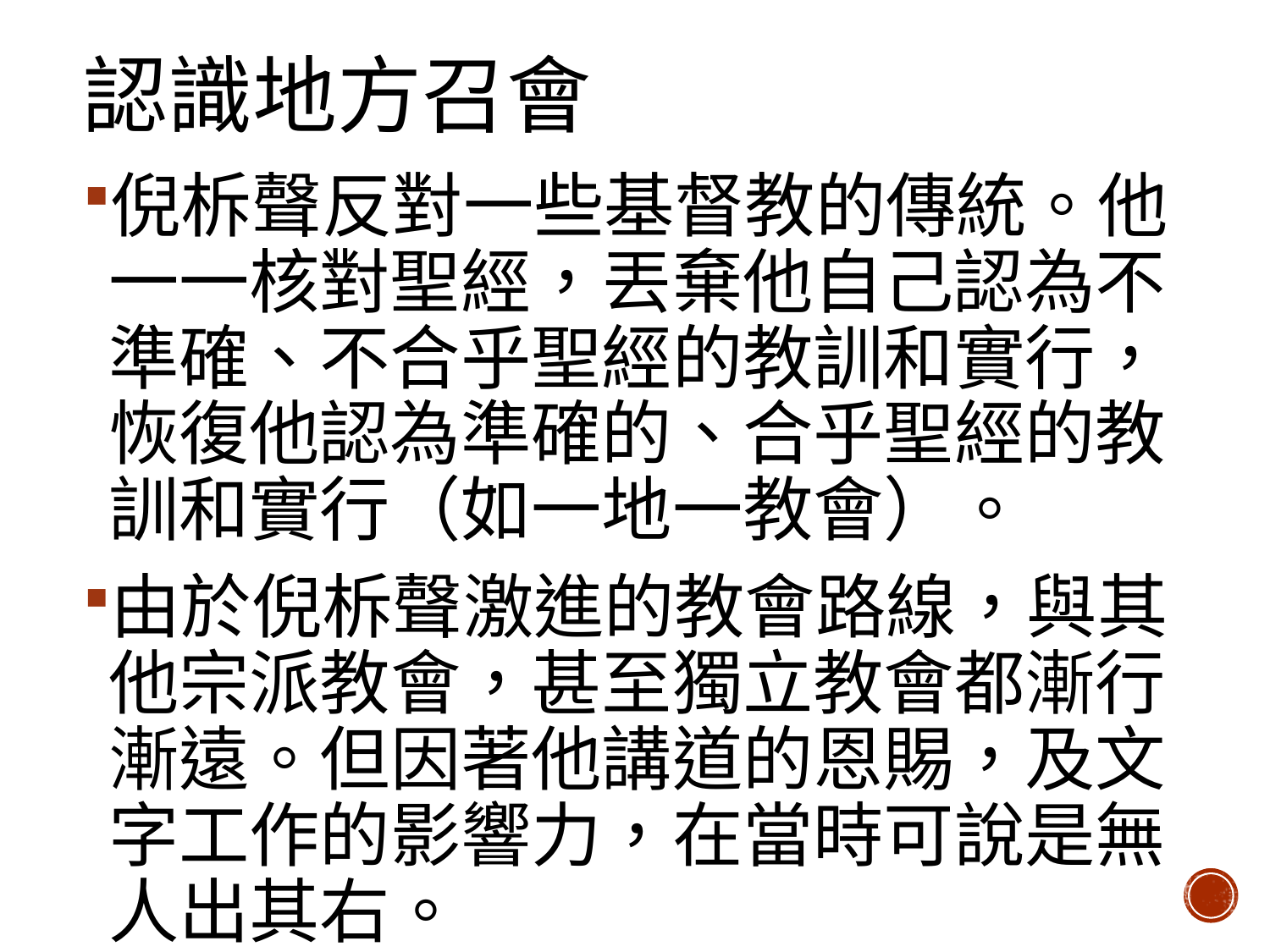

# 認識地方召會
倪柝聲反對一些基督教的傳統。他一一核對聖經，丟棄他自己認為不準確、不合乎聖經的教訓和實行，恢復他認為準確的、合乎聖經的教訓和實行（如一地一教會）。
由於倪柝聲激進的教會路線，與其他宗派教會，甚至獨立教會都漸行漸遠。但因著他講道的恩賜，及文字工作的影響力，在當時可說是無人出其右。